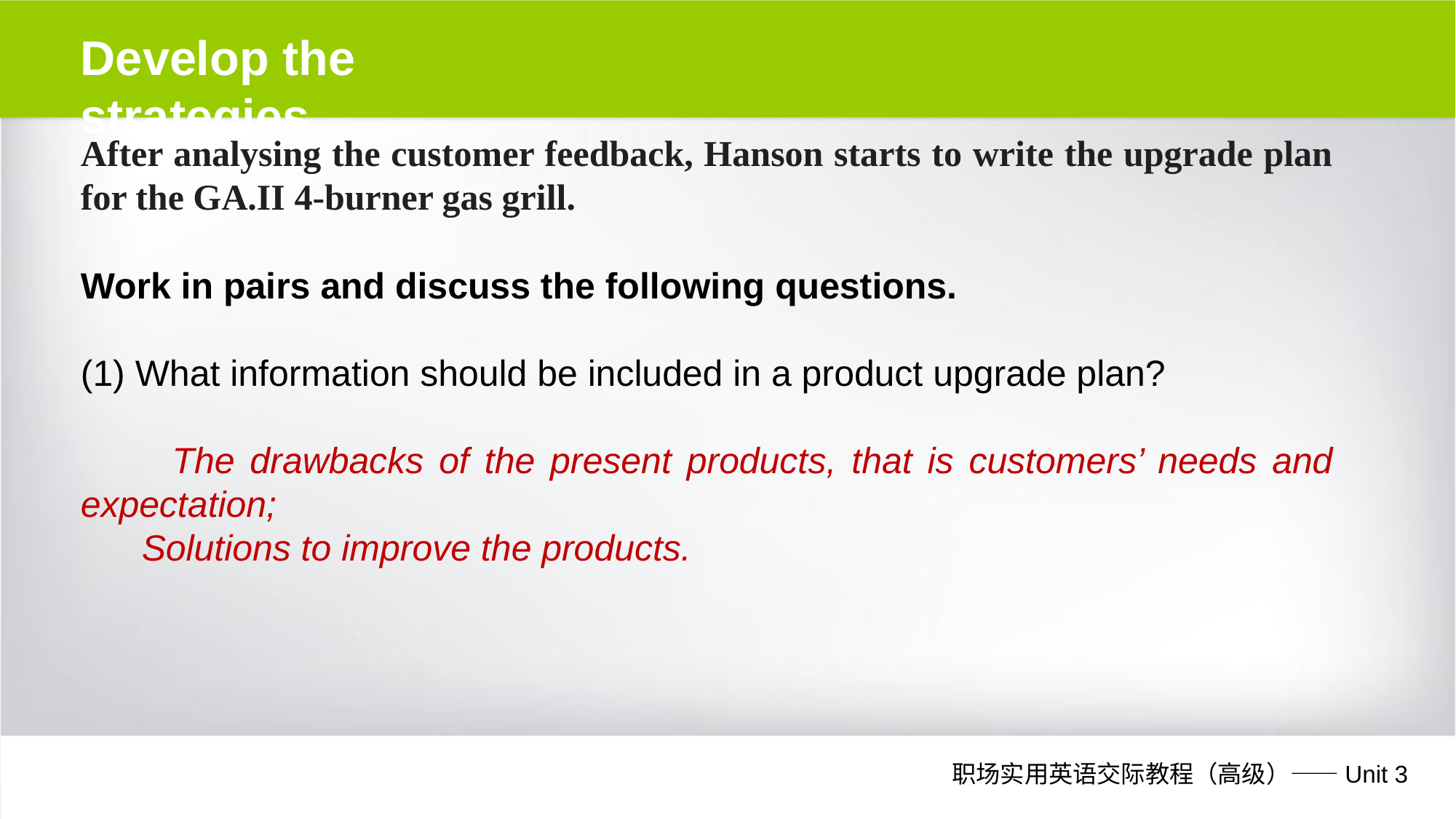

Develop the strategies
After analysing the customer feedback, Hanson starts to write the upgrade plan for the GA.II 4-burner gas grill.
Work in pairs and discuss the following questions.

What information should be included in a product upgrade plan?

      The drawbacks of the present products, that is customers’ needs and expectation;
      Solutions to improve the products.

职场实用英语交际教程（高级）——Unit 3